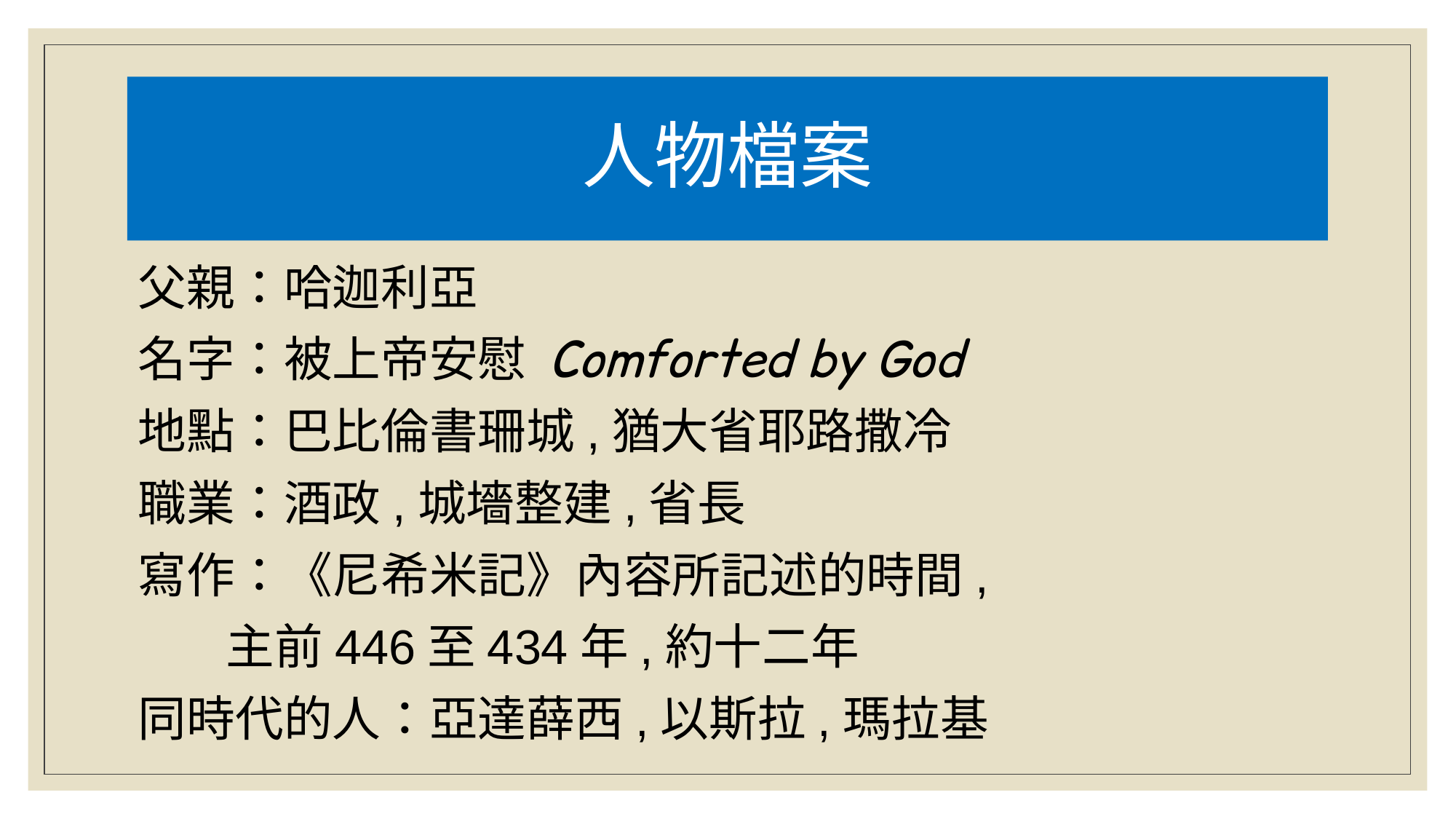

# 人物檔案
父親：哈迦利亞
名字：被上帝安慰 Comforted by God
地點：巴比倫書珊城,猶大省耶路撒冷
職業：酒政,城墻整建,省長
寫作：《尼希米記》內容所記述的時間,
       主前446至434年,約十二年
同時代的人：亞達薛西,以斯拉,瑪拉基